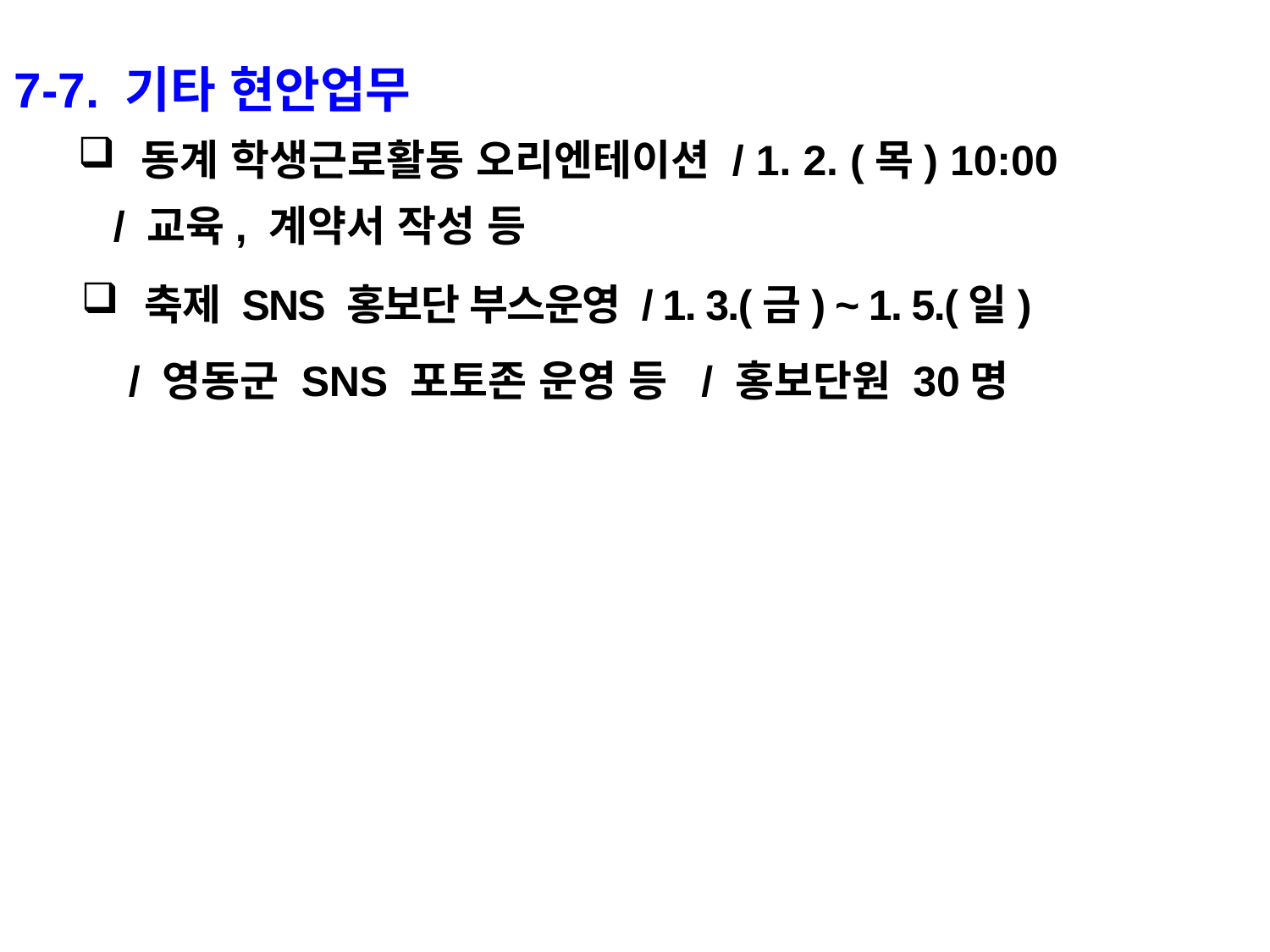

7-7. 기타 현안업무
동계 학생근로활동 오리엔테이션 / 1. 2. (목) 10:00
   / 교육, 계약서 작성 등

축제 SNS 홍보단 부스운영 / 1. 3.(금) ~ 1. 5.(일)
    / 영동군 SNS 포토존 운영 등  / 홍보단원 30명